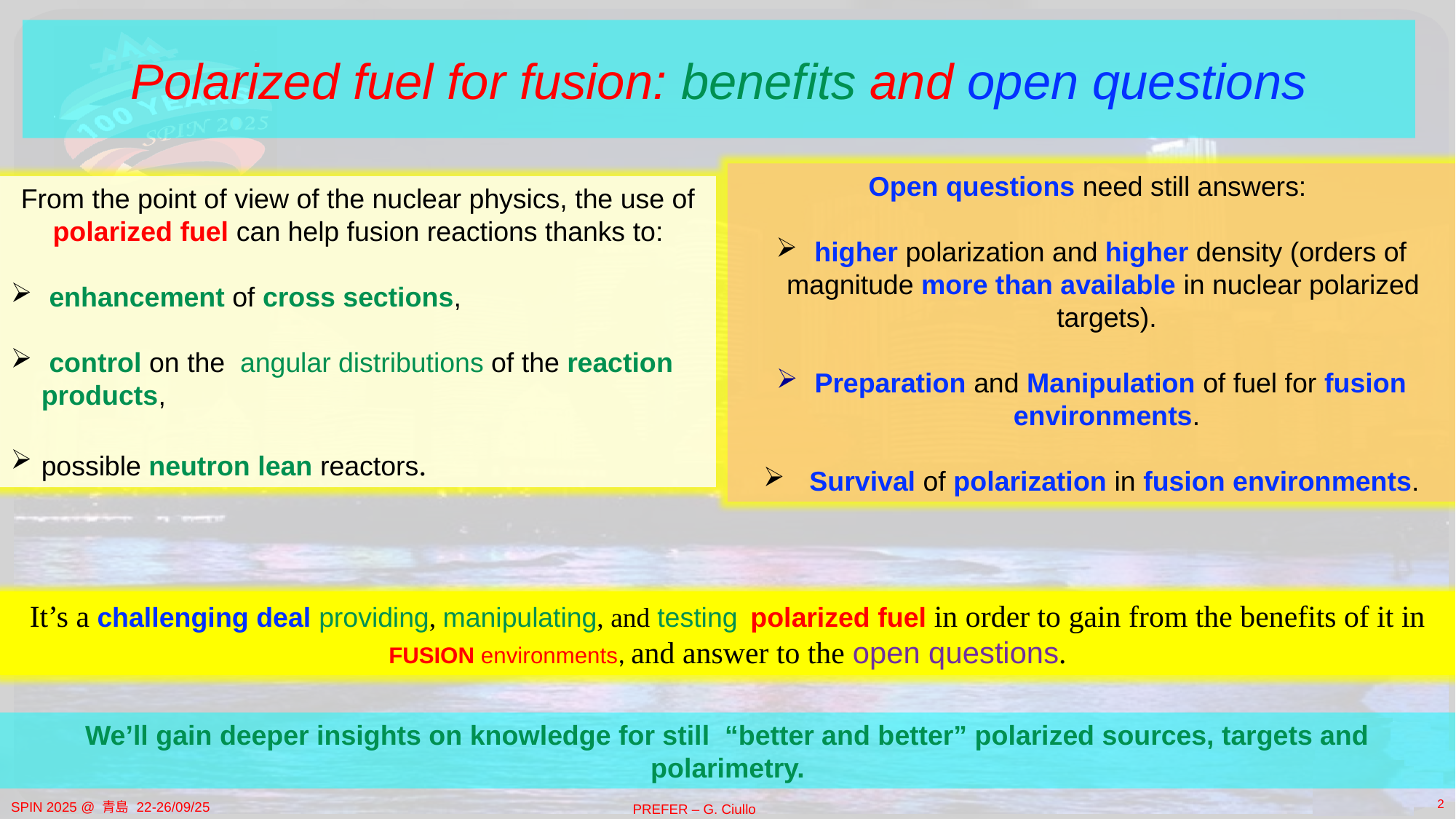

# Polarized fuel for fusion: benefits and open questions
Open questions need still answers:

 higher polarization and higher density (orders of magnitude more than available in nuclear polarized  targets).

 Preparation and Manipulation of fuel for fusion environments.

  Survival of polarization in fusion environments.
From the point of view of the nuclear physics, the use of polarized fuel can help fusion reactions thanks to:

 enhancement of cross sections,

 control on the  angular distributions of the reaction products,

possible neutron lean reactors.
It’s a challenging deal providing, manipulating, and testing  polarized fuel in order to gain from the benefits of it in FUSION environments, and answer to the open questions.
We’ll gain deeper insights on knowledge for still  “better and better” polarized sources, targets and polarimetry.
2
SPIN 2025 @ 青島 22-26/09/25